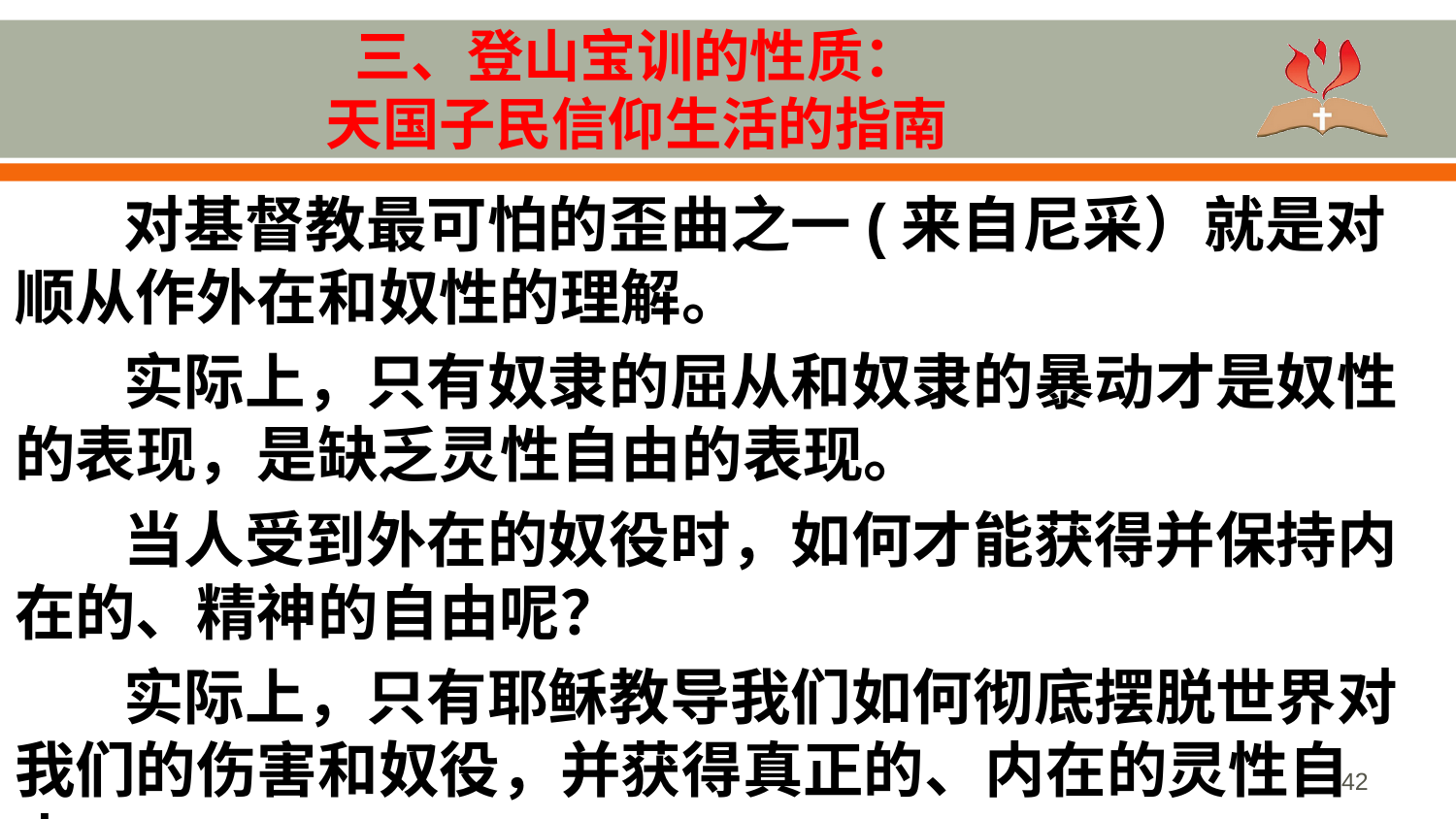

# 三、登山宝训的性质： 天国子民信仰生活的指南
对基督教最可怕的歪曲之一(来自尼采）就是对顺从作外在和奴性的理解。
实际上，只有奴隶的屈从和奴隶的暴动才是奴性的表现，是缺乏灵性自由的表现。
当人受到外在的奴役时，如何才能获得并保持内在的、精神的自由呢？
实际上，只有耶稣教导我们如何彻底摆脱世界对我们的伤害和奴役，并获得真正的、内在的灵性自由。

42